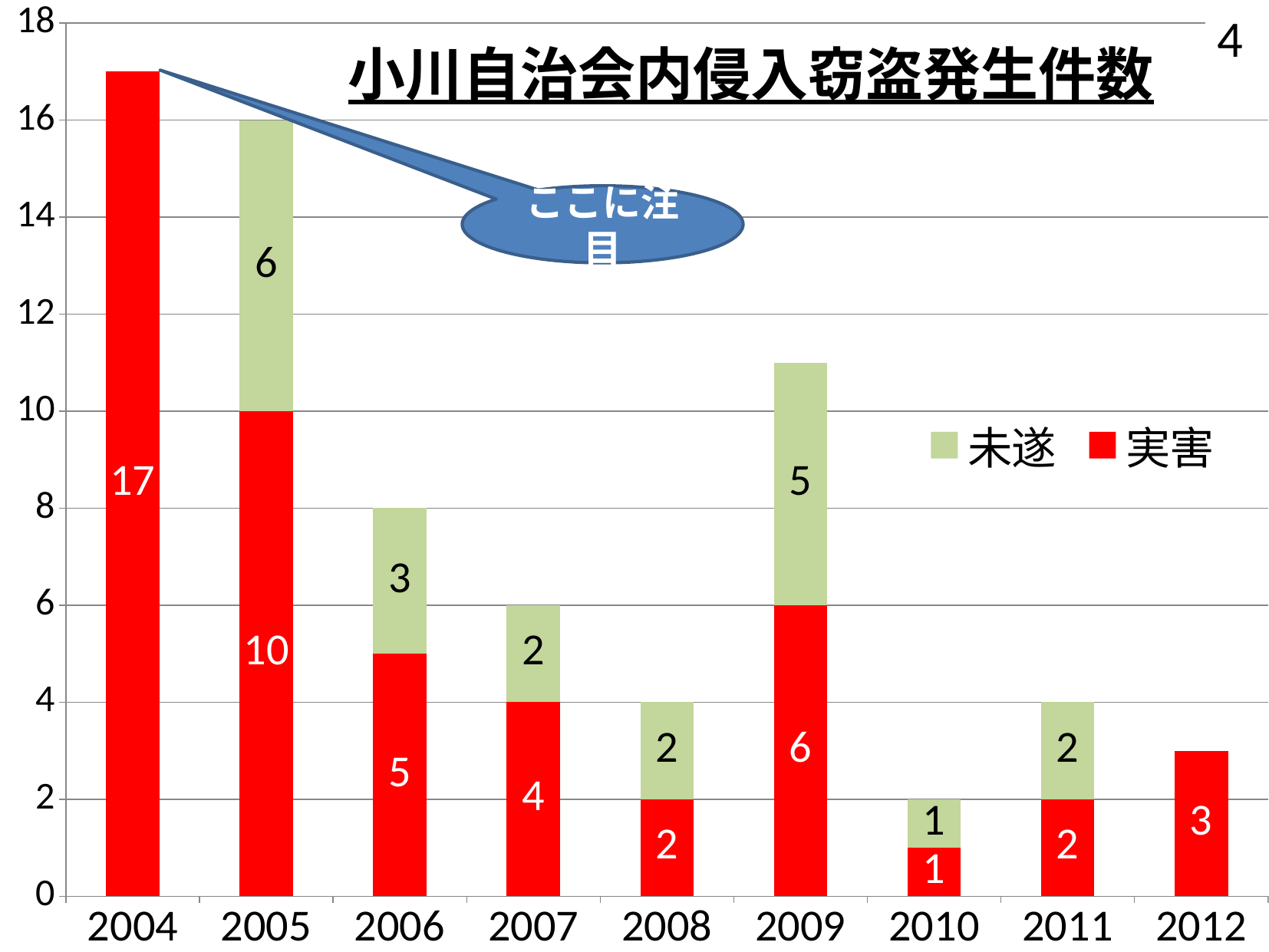

### Chart

| Category | 実害 | 未遂 |
|---|---|---|
| 2004 | 17.0 | None |
| 2005 | 10.0 | 6.0 |
| 2006 | 5.0 | 3.0 |
| 2007 | 4.0 | 2.0 |
| 2008 | 2.0 | 2.0 |
| 2009 | 6.0 | 5.0 |
| 2010 | 1.0 | 1.0 |
| 2011 | 2.0 | 2.0 |
| 2012 | 3.0 | None |
4
小川自治会内侵入窃盗発生件数
ここに注目